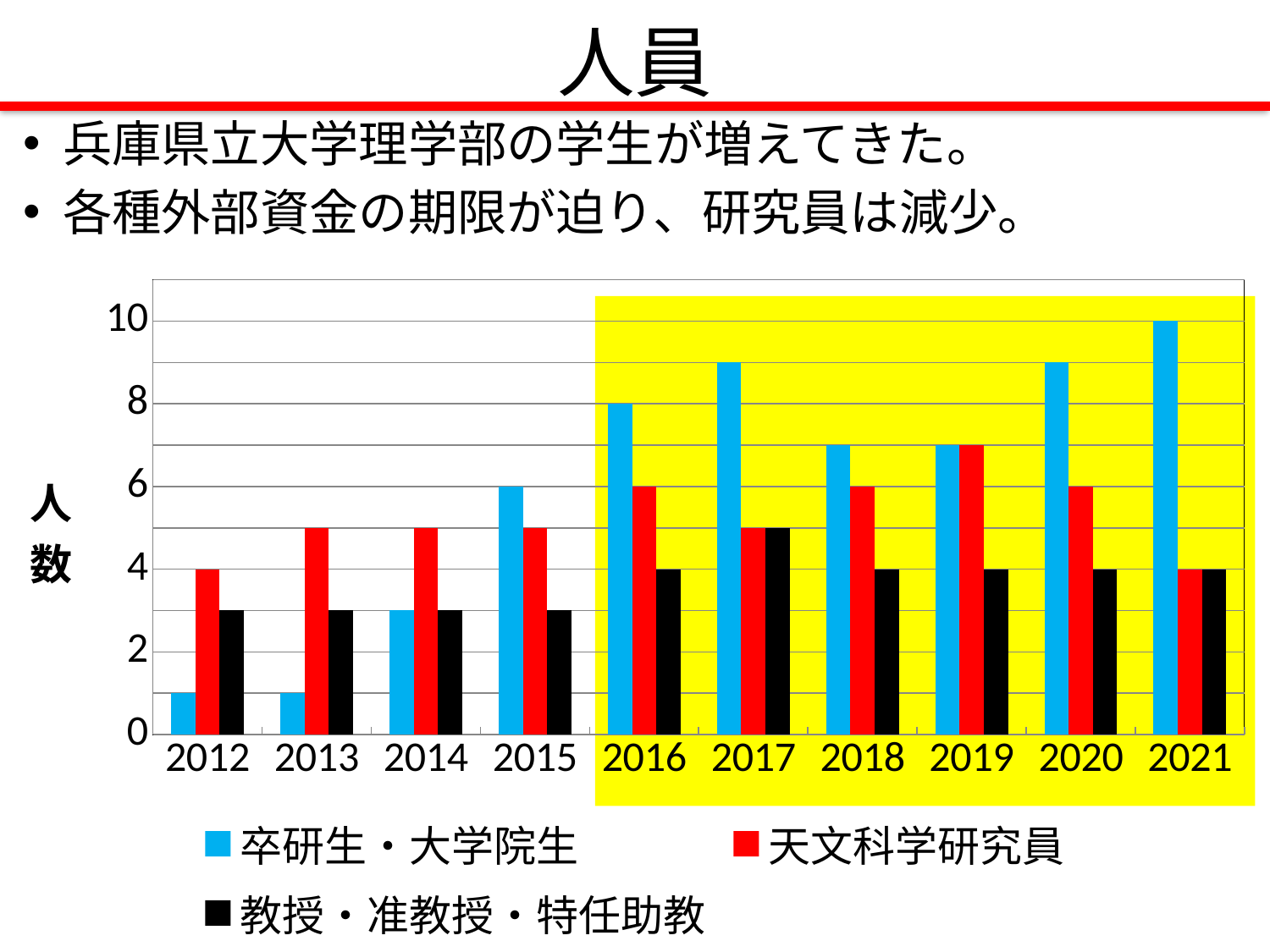

# 人員
兵庫県立大学理学部の学生が増えてきた。
各種外部資金の期限が迫り、研究員は減少。

### Chart

| Category | 卒研生・大学院生 | 天文科学研究員 | 教授・准教授・特任助教 |
|---|---|---|---|
| 2012 | 1.0 | 4.0 | 3.0 |
| 2013 | 1.0 | 5.0 | 3.0 |
| 2014 | 3.0 | 5.0 | 3.0 |
| 2015 | 6.0 | 5.0 | 3.0 |
| 2016 | 8.0 | 6.0 | 4.0 |
| 2017 | 9.0 | 5.0 | 5.0 |
| 2018 | 7.0 | 6.0 | 4.0 |
| 2019 | 7.0 | 7.0 | 4.0 |
| 2020 | 9.0 | 6.0 | 4.0 |
| 2021 | 10.0 | 4.0 | 4.0 |